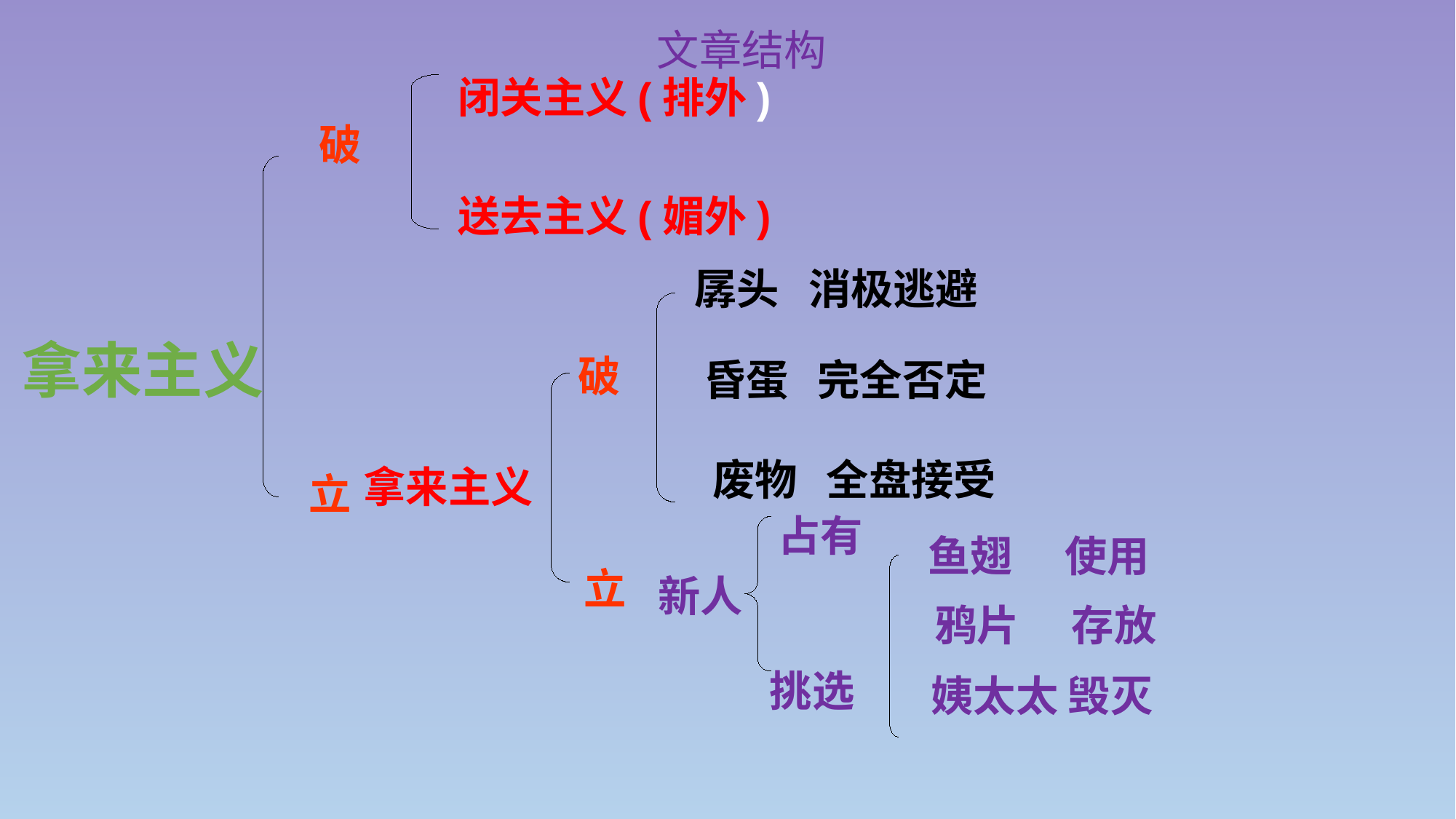

文章结构
闭关主义(排外)

破

送去主义(媚外)
拿来主义
孱头   消极逃避

破
昏蛋   完全否定

废物   全盘接受
拿来主义
立
占有

鱼翅　 使用

立
新人
鸦片　 存放
挑选
姨太太 毁灭